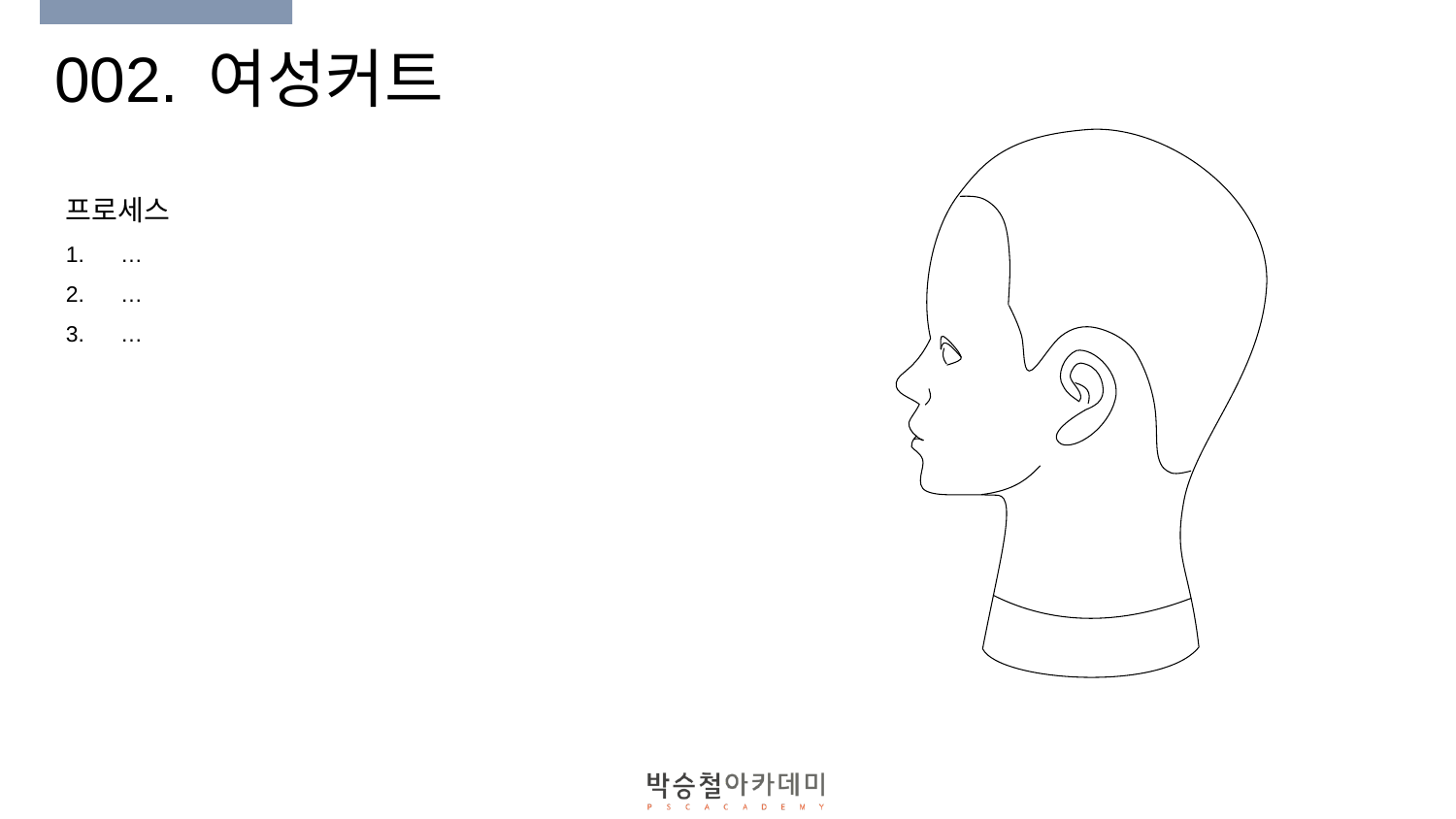

# 002. 여성커트

프로세스
…
…
…